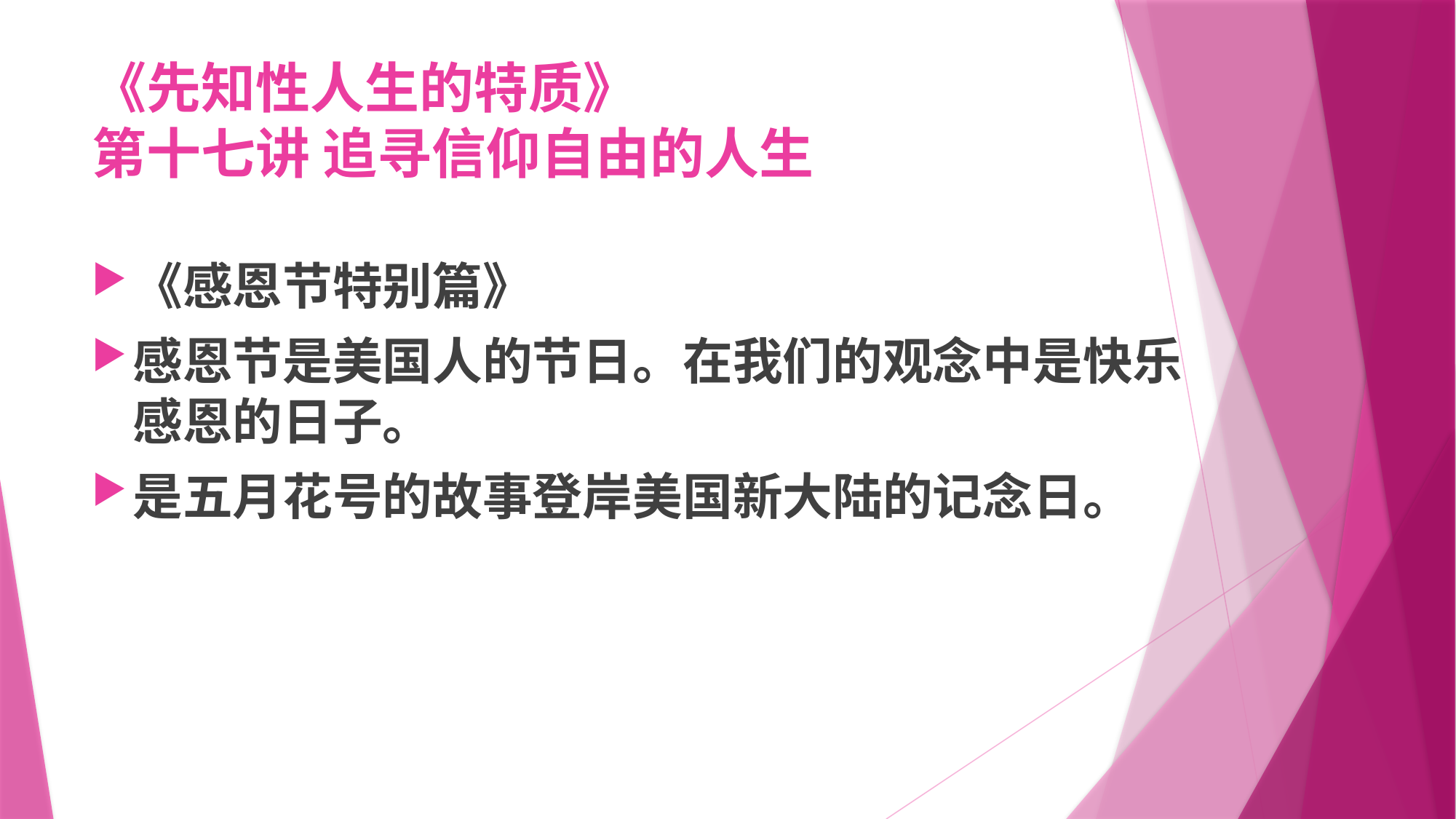

# 《先知性人生的特质》 第十七讲 追寻信仰自由的人生
《感恩节特别篇》
感恩节是美国人的节日。在我们的观念中是快乐感恩的日子。
是五月花号的故事登岸美国新大陆的记念日。